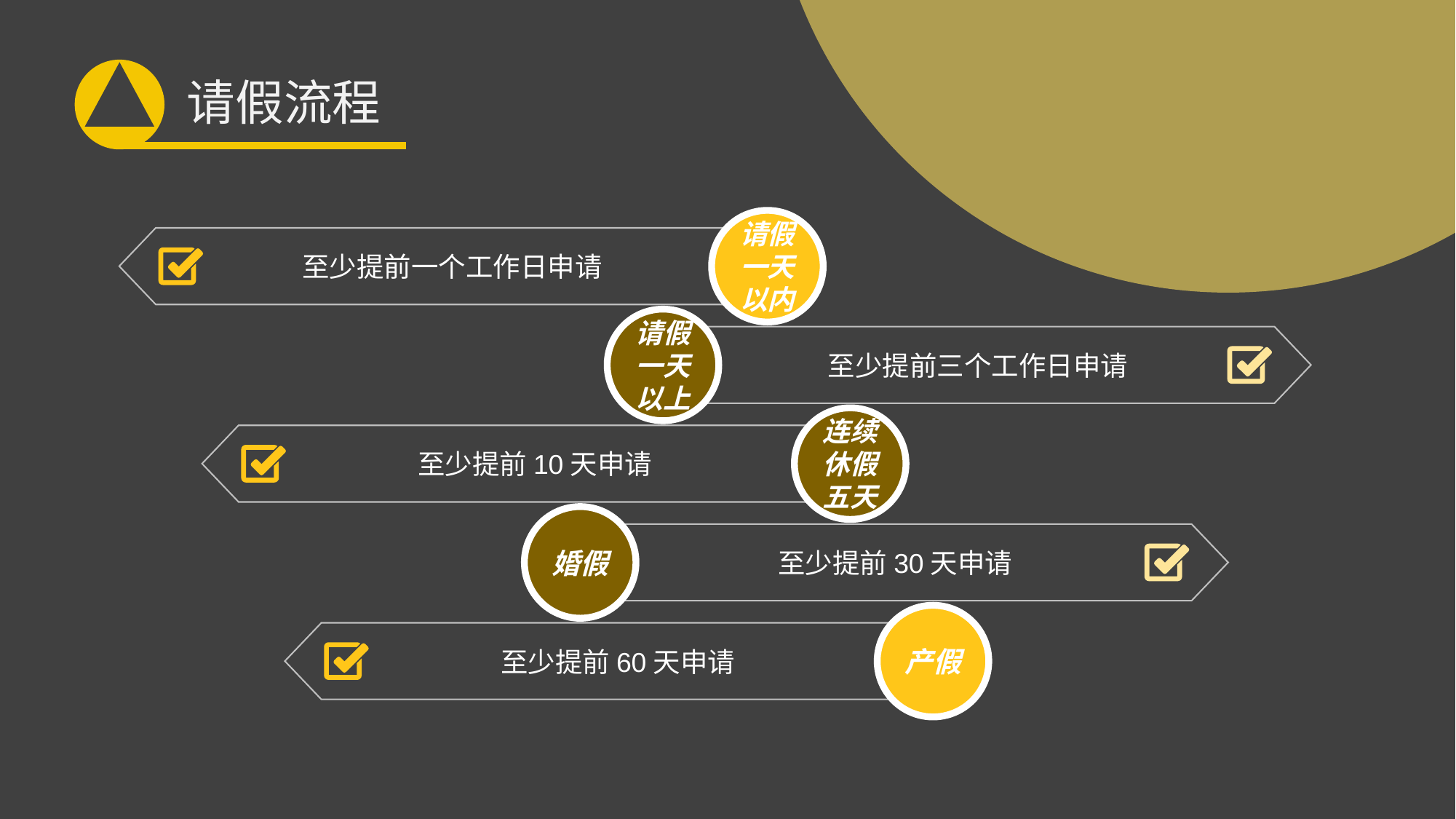

请假流程
请假一天以内
至少提前一个工作日申请

请假一天以上
至少提前三个工作日申请

连续休假五天
至少提前10天申请

婚假
至少提前30天申请

产假
至少提前60天申请